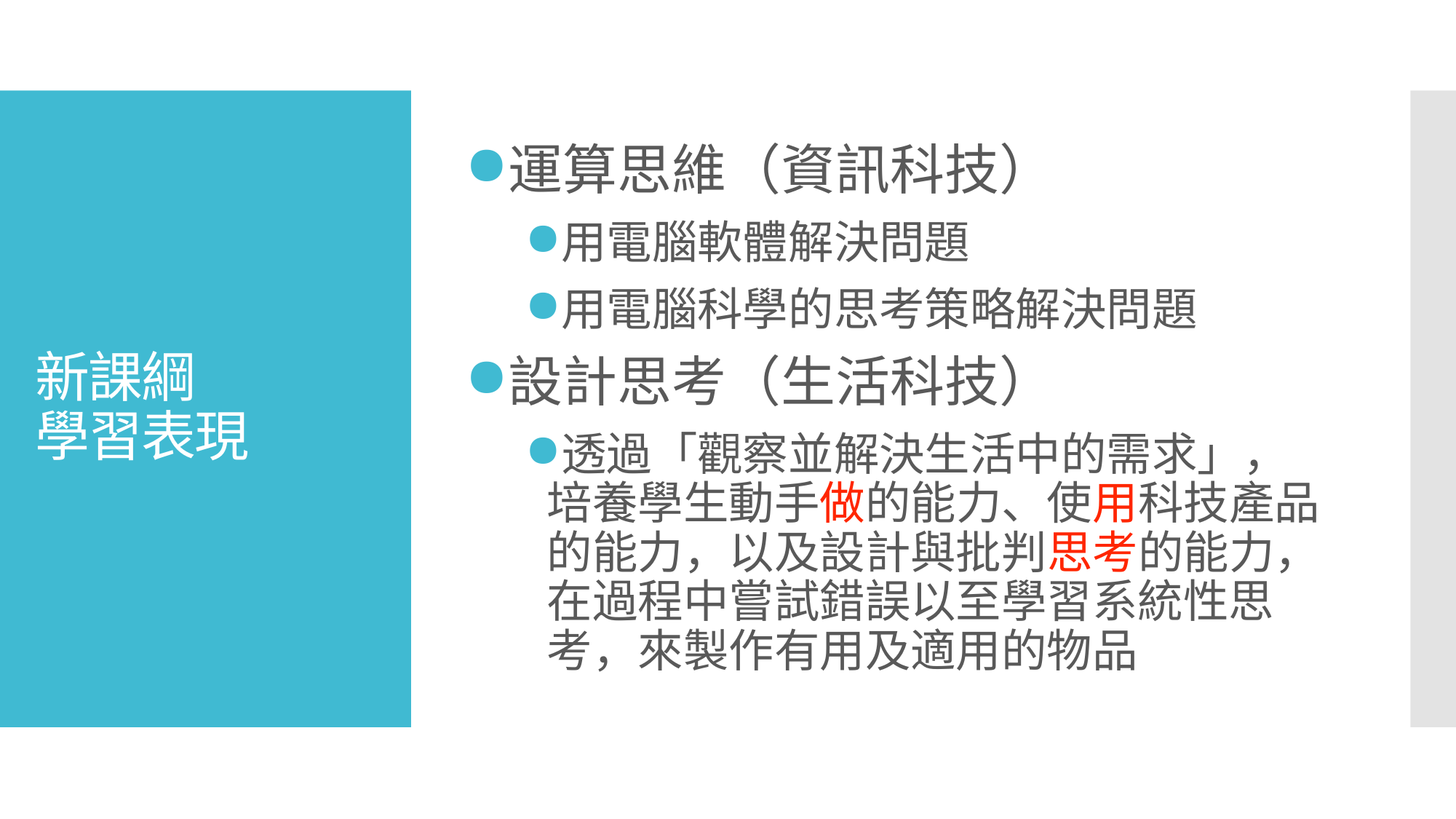

運算思維（資訊科技）
用電腦軟體解決問題
用電腦科學的思考策略解決問題
設計思考（生活科技）
透過「觀察並解決生活中的需求」，培養學生動手做的能力、使用科技產品的能力，以及設計與批判思考的能力，在過程中嘗試錯誤以至學習系統性思考，來製作有用及適用的物品
# 新課綱
學習表現